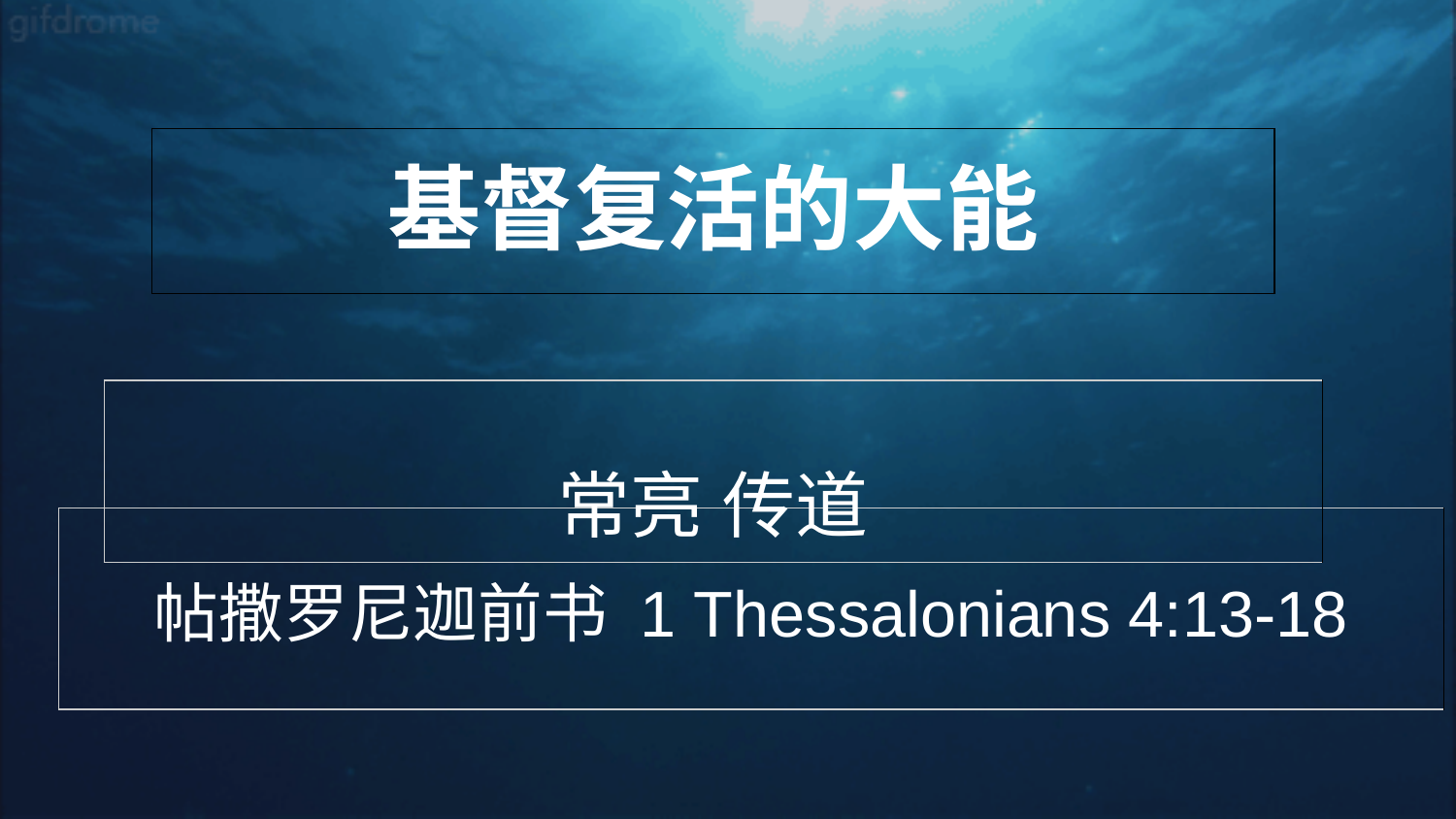

| 基督复活的大能 |
| --- |
| 常亮 传道 |
| --- |
| 帖撒罗尼迦前书 1 Thessalonians 4:13-18 |
| --- |